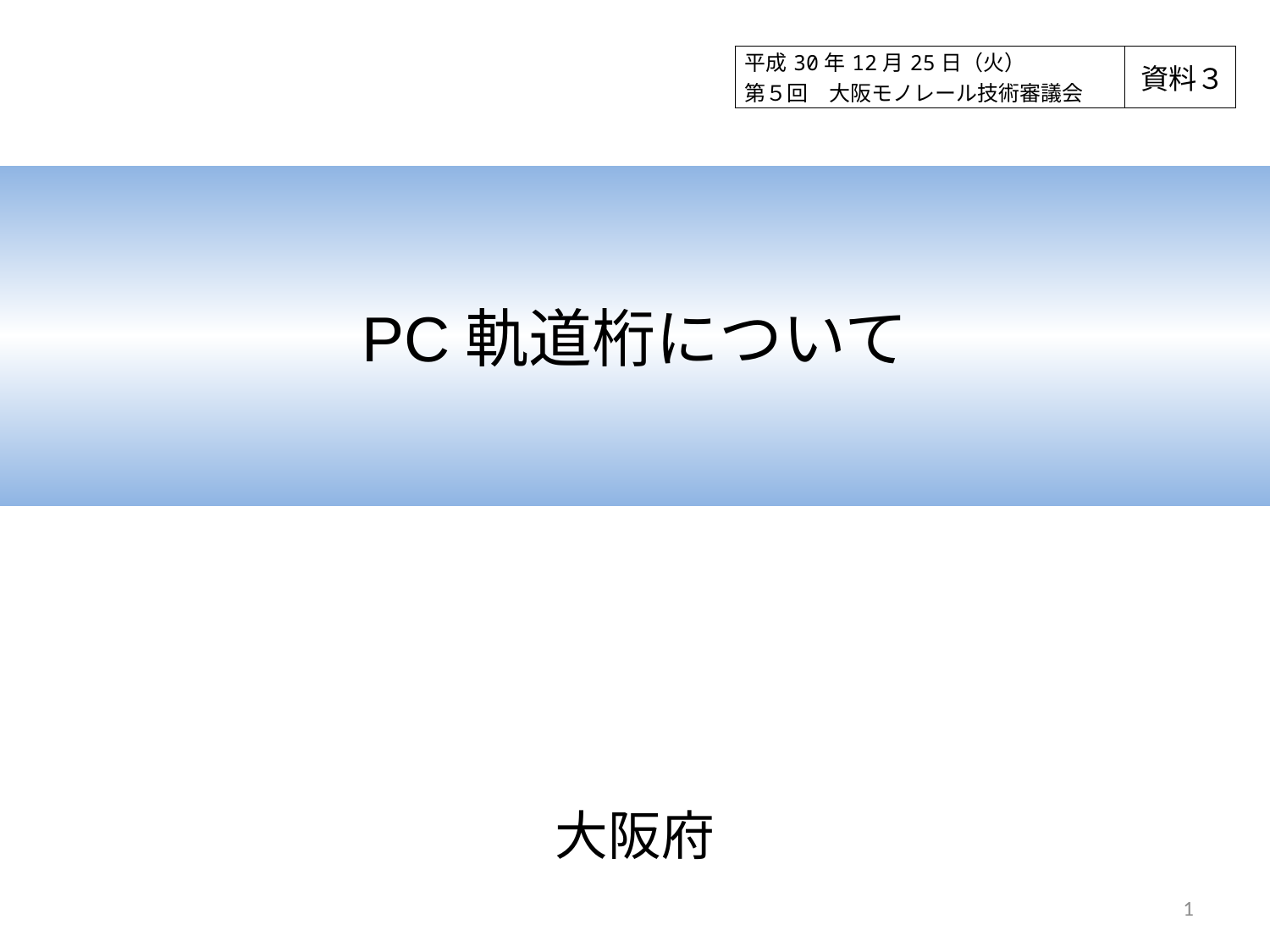

| 平成30年12月25日（火） 第５回　大阪モノレール技術審議会 | 資料３ |
| --- | --- |
PC軌道桁について
大阪府
1